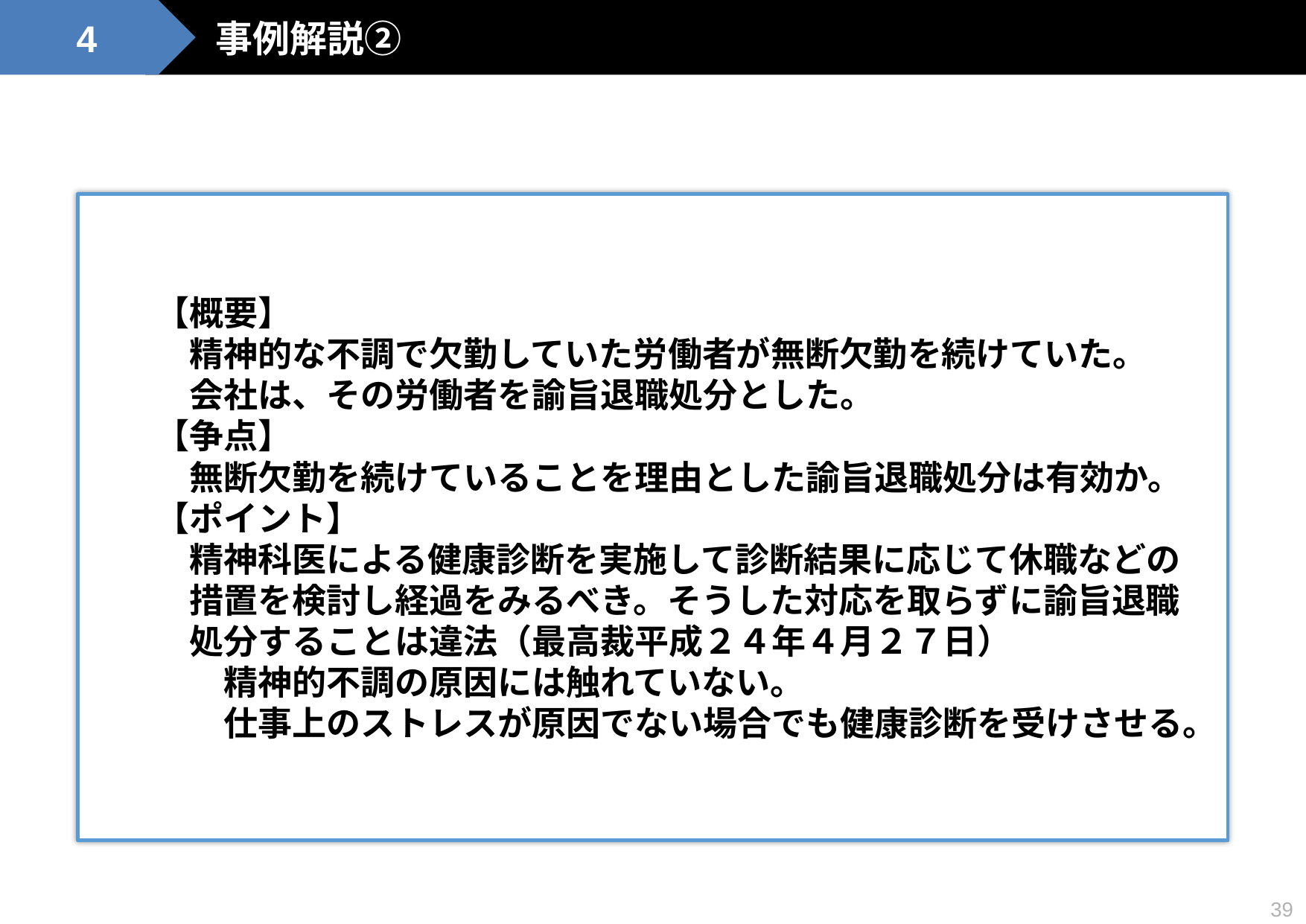

事例解説②
4

【概要】
　精神的な不調で欠勤していた労働者が無断欠勤を続けていた。
　会社は、その労働者を諭旨退職処分とした。
【争点】
　無断欠勤を続けていることを理由とした諭旨退職処分は有効か。
【ポイント】
　精神科医による健康診断を実施して診断結果に応じて休職などの
　措置を検討し経過をみるべき。そうした対応を取らずに諭旨退職
　処分することは違法（最高裁平成２４年４月２７日）
　　精神的不調の原因には触れていない。
　　仕事上のストレスが原因でない場合でも健康診断を受けさせる。
39